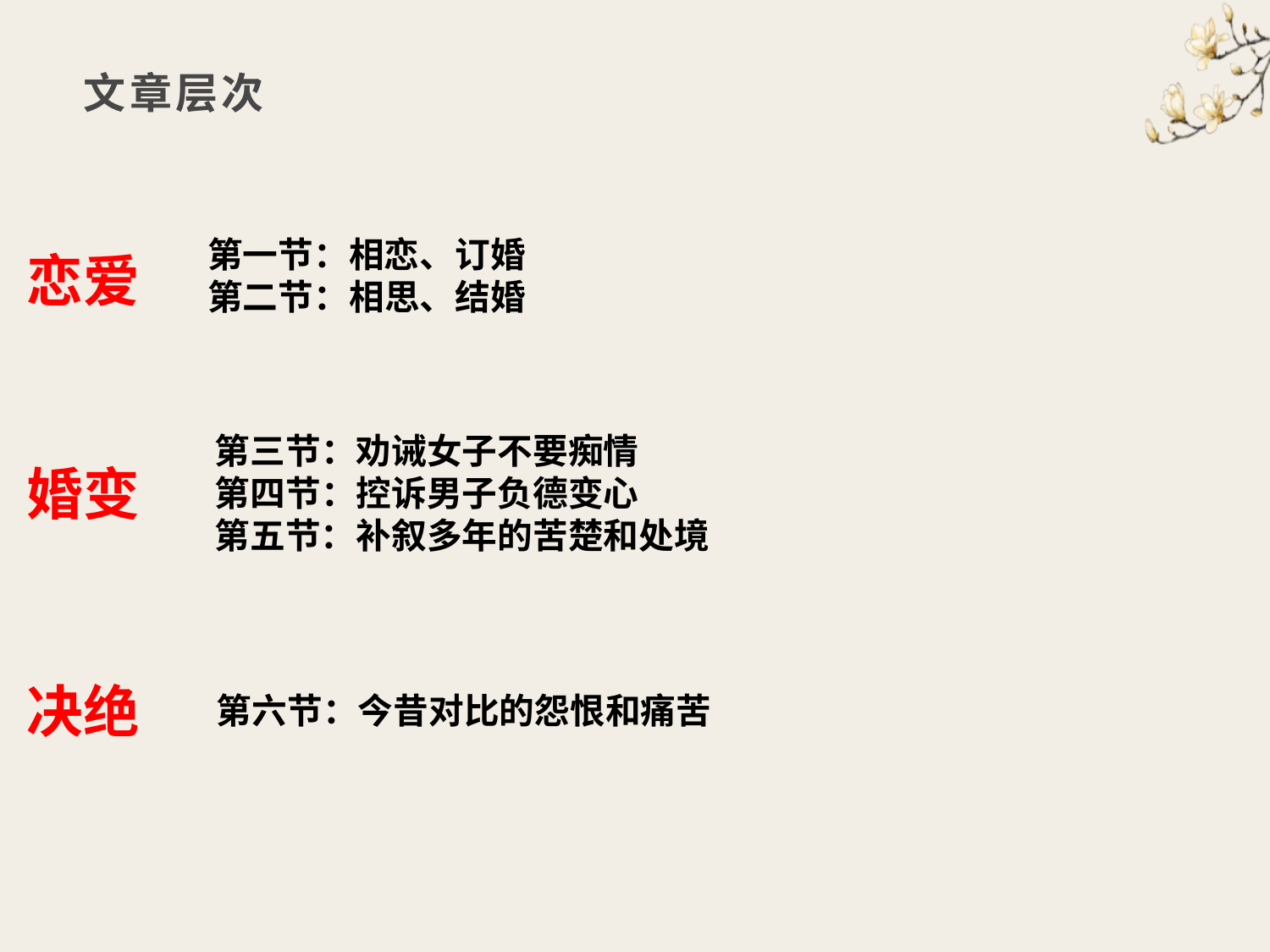

# 文章层次
第一节：相恋、订婚
第二节：相思、结婚
恋爱
第三节：劝诫女子不要痴情
第四节：控诉男子负德变心
第五节：补叙多年的苦楚和处境
婚变
决绝
第六节：今昔对比的怨恨和痛苦